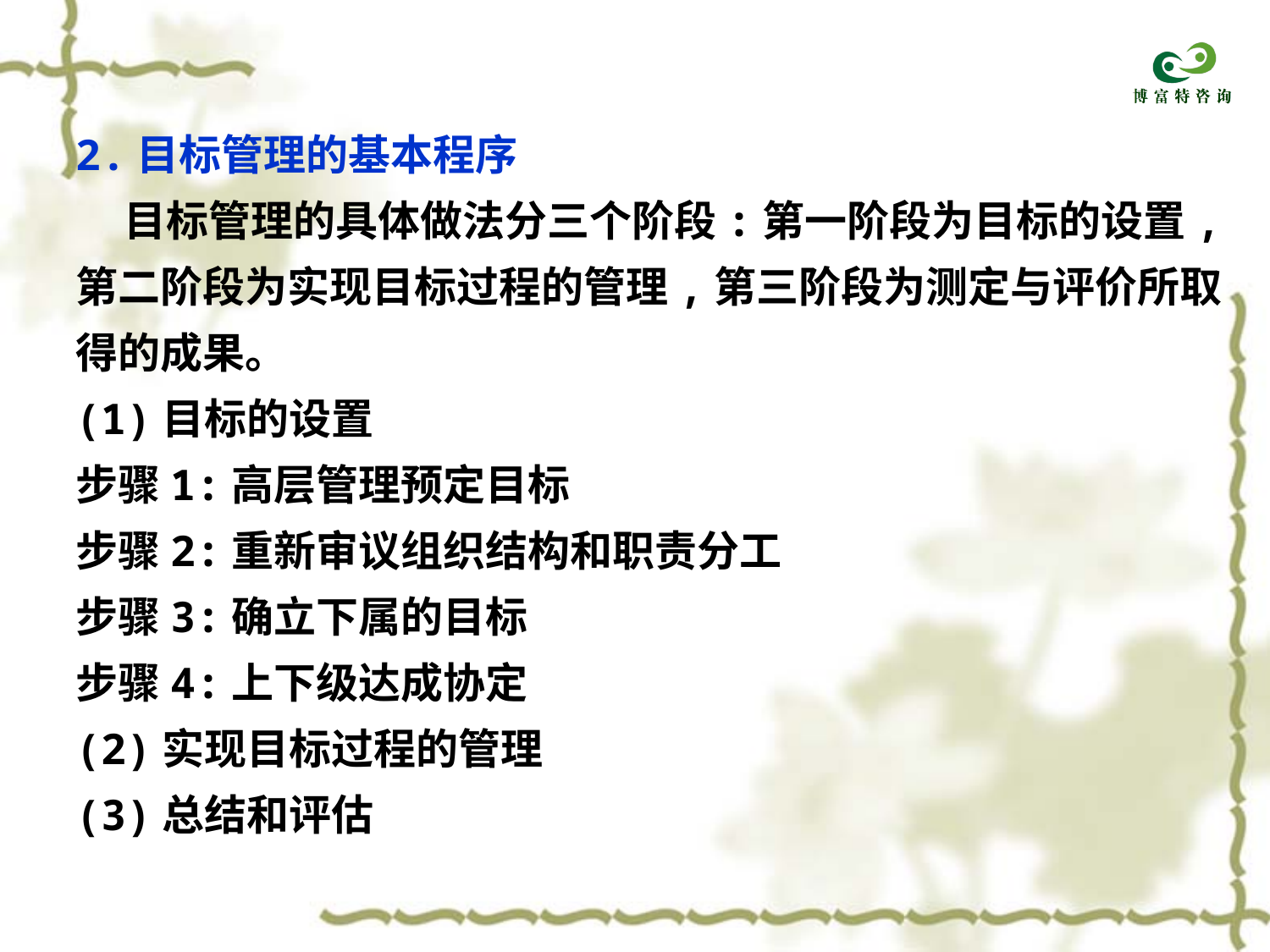

2.目标管理的基本程序
    目标管理的具体做法分三个阶段:第一阶段为目标的设置,
第二阶段为实现目标过程的管理,第三阶段为测定与评价所取
得的成果。
(1)目标的设置
步骤1:高层管理预定目标
步骤2:重新审议组织结构和职责分工
步骤3:确立下属的目标
步骤4:上下级达成协定
(2)实现目标过程的管理
(3)总结和评估